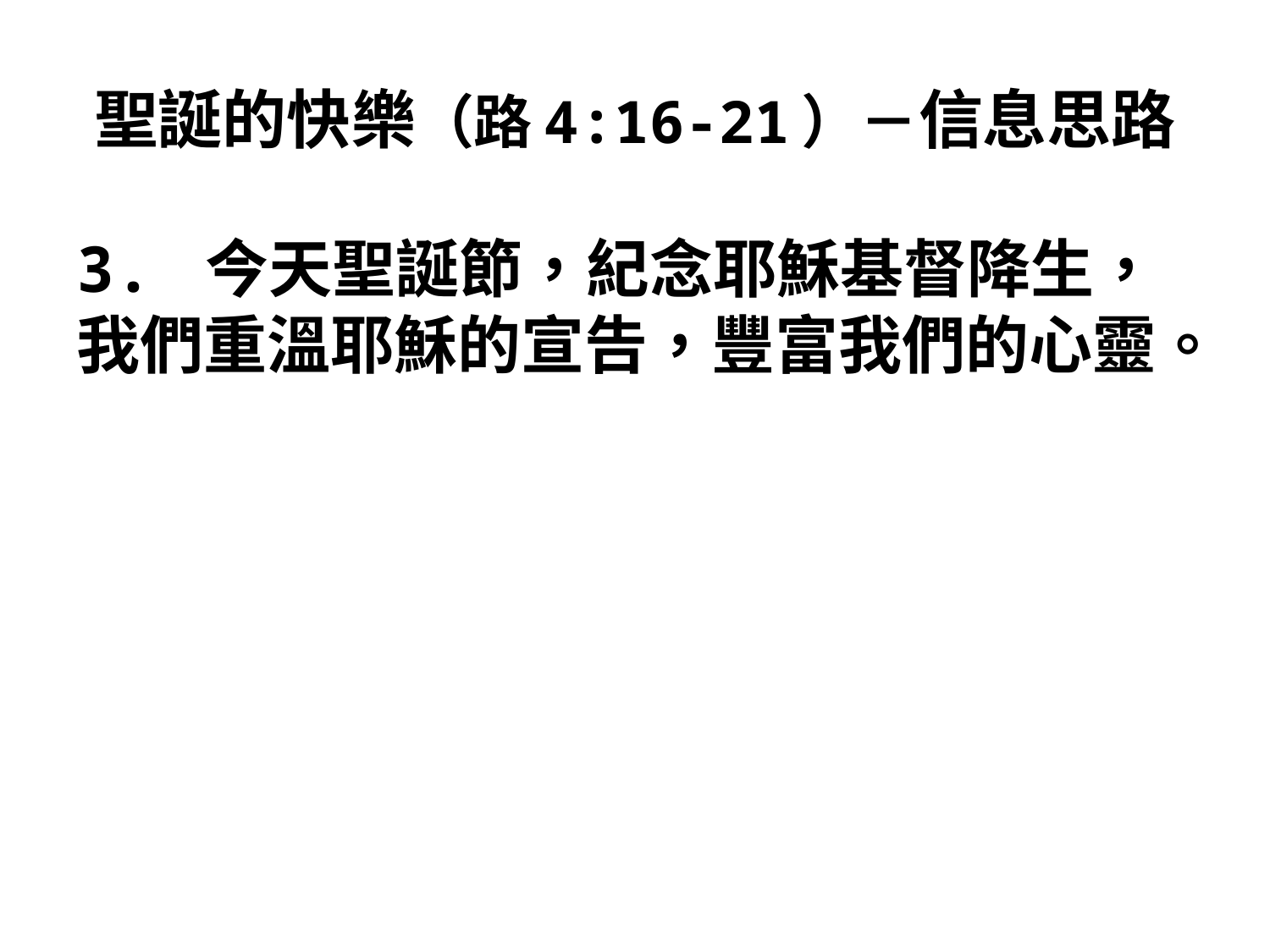

# 聖誕的快樂（路4:16-21）－信息思路
3. 今天聖誕節，紀念耶穌基督降生，我們重溫耶穌的宣告，豐富我們的心靈。